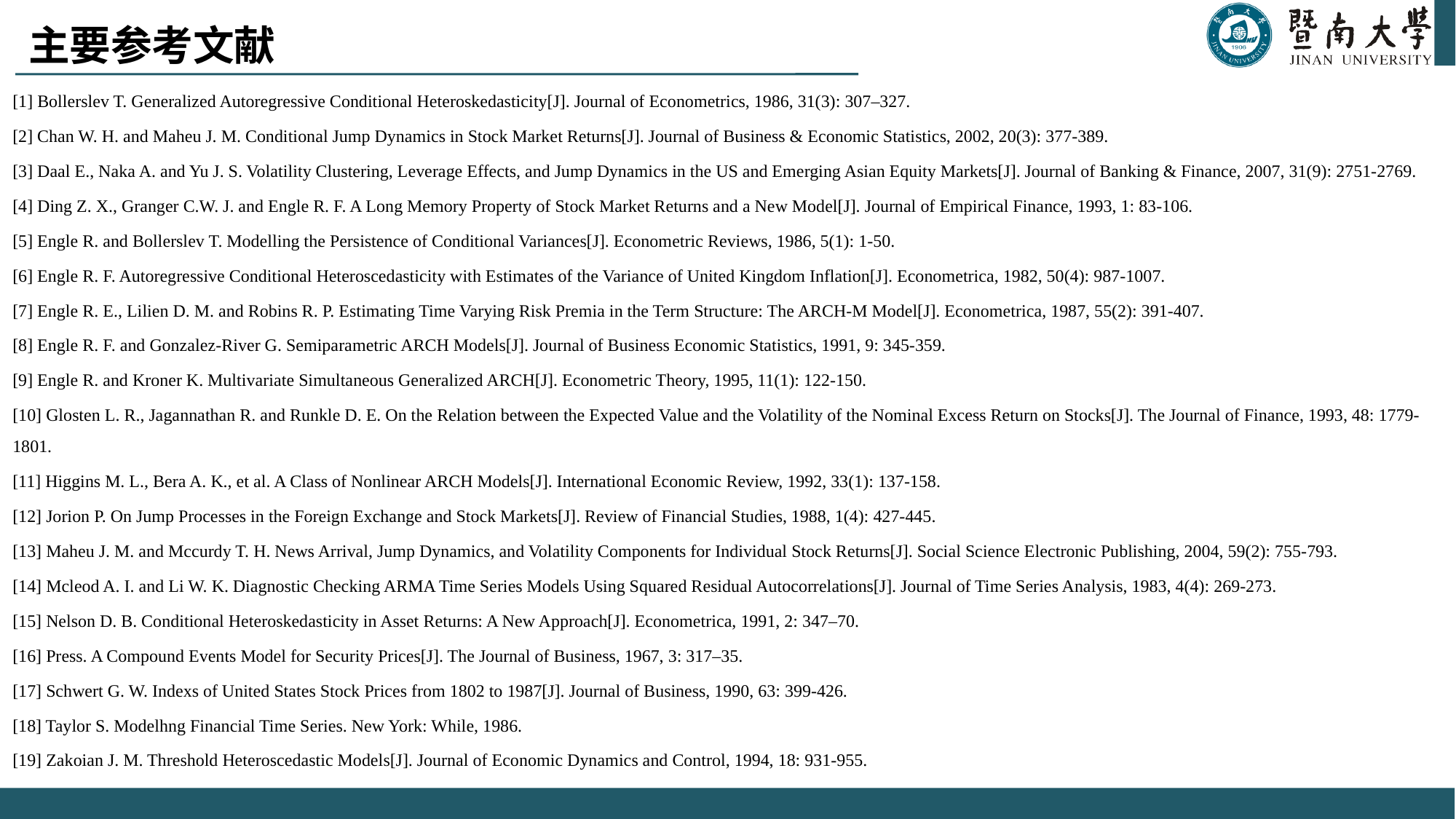

主要参考文献
[1] Bollerslev T. Generalized Autoregressive Conditional Heteroskedasticity[J]. Journal of Econometrics, 1986, 31(3): 307–327.
[2] Chan W. H. and Maheu J. M. Conditional Jump Dynamics in Stock Market Returns[J]. Journal of Business & Economic Statistics, 2002, 20(3): 377-389.
[3] Daal E., Naka A. and Yu J. S. Volatility Clustering, Leverage Effects, and Jump Dynamics in the US and Emerging Asian Equity Markets[J]. Journal of Banking & Finance, 2007, 31(9): 2751-2769.
[4] Ding Z. X., Granger C.W. J. and Engle R. F. A Long Memory Property of Stock Market Returns and a New Model[J]. Journal of Empirical Finance, 1993, 1: 83-106.
[5] Engle R. and Bollerslev T. Modelling the Persistence of Conditional Variances[J]. Econometric Reviews, 1986, 5(1): 1-50.
[6] Engle R. F. Autoregressive Conditional Heteroscedasticity with Estimates of the Variance of United Kingdom Inflation[J]. Econometrica, 1982, 50(4): 987-1007.
[7] Engle R. E., Lilien D. M. and Robins R. P. Estimating Time Varying Risk Premia in the Term Structure: The ARCH-M Model[J]. Econometrica, 1987, 55(2): 391-407.
[8] Engle R. F. and Gonzalez-River G. Semiparametric ARCH Models[J]. Journal of Business Economic Statistics, 1991, 9: 345-359.
[9] Engle R. and Kroner K. Multivariate Simultaneous Generalized ARCH[J]. Econometric Theory, 1995, 11(1): 122-150.
[10] Glosten L. R., Jagannathan R. and Runkle D. E. On the Relation between the Expected Value and the Volatility of the Nominal Excess Return on Stocks[J]. The Journal of Finance, 1993, 48: 1779-1801.
[11] Higgins M. L., Bera A. K., et al. A Class of Nonlinear ARCH Models[J]. International Economic Review, 1992, 33(1): 137-158.
[12] Jorion P. On Jump Processes in the Foreign Exchange and Stock Markets[J]. Review of Financial Studies, 1988, 1(4): 427-445.
[13] Maheu J. M. and Mccurdy T. H. News Arrival, Jump Dynamics, and Volatility Components for Individual Stock Returns[J]. Social Science Electronic Publishing, 2004, 59(2): 755-793.
[14] Mcleod A. I. and Li W. K. Diagnostic Checking ARMA Time Series Models Using Squared Residual Autocorrelations[J]. Journal of Time Series Analysis, 1983, 4(4): 269-273.
[15] Nelson D. B. Conditional Heteroskedasticity in Asset Returns: A New Approach[J]. Econometrica, 1991, 2: 347–70.
[16] Press. A Compound Events Model for Security Prices[J]. The Journal of Business, 1967, 3: 317–35.
[17] Schwert G. W. Indexs of United States Stock Prices from 1802 to 1987[J]. Journal of Business, 1990, 63: 399-426.
[18] Taylor S. Modelhng Financial Time Series. New York: While, 1986.
[19] Zakoian J. M. Threshold Heteroscedastic Models[J]. Journal of Economic Dynamics and Control, 1994, 18: 931-955.